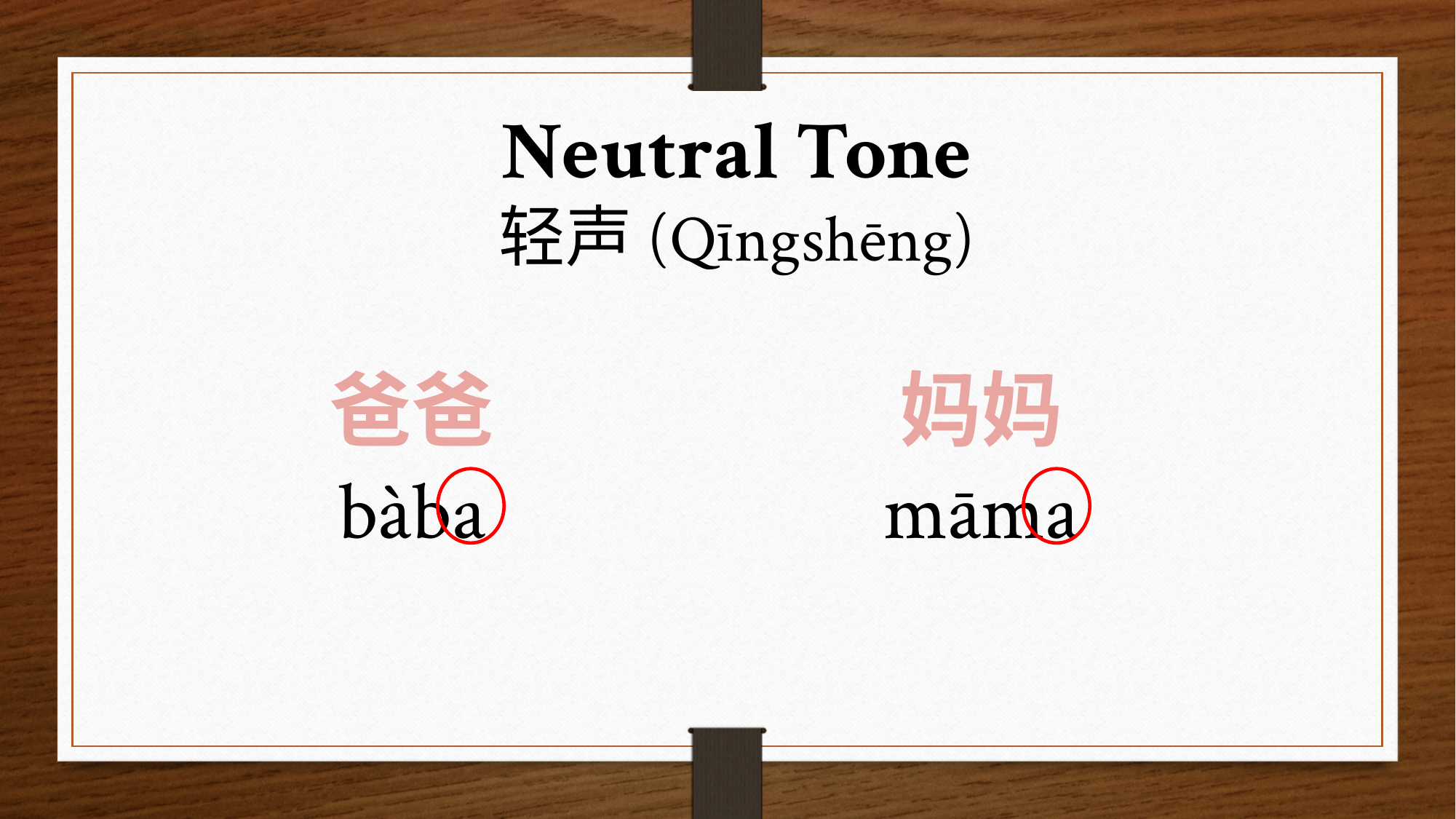

Neutral Tone
轻声(Qīngshēng)
爸爸
bàba
妈妈
māma